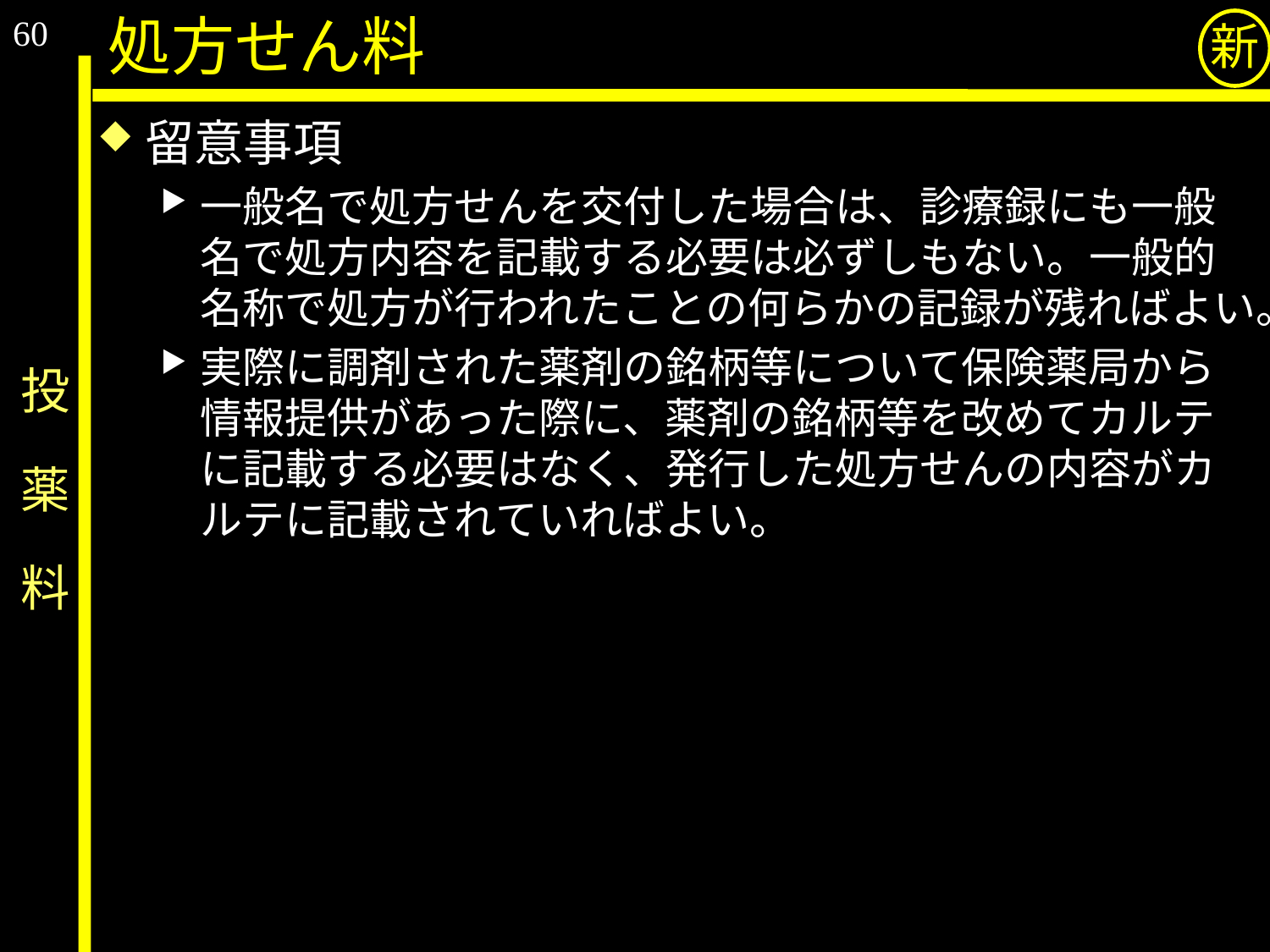

60
処方せん料
新

留意事項
一般名で処方せんを交付した場合は、診療録にも一般名で処方内容を記載する必要は必ずしもない。一般的名称で処方が行われたことの何らかの記録が残ればよい。
実際に調剤された薬剤の銘柄等について保険薬局から情報提供があった際に、薬剤の銘柄等を改めてカルテに記載する必要はなく、発行した処方せんの内容がカルテに記載されていればよい。
# 投　薬　料